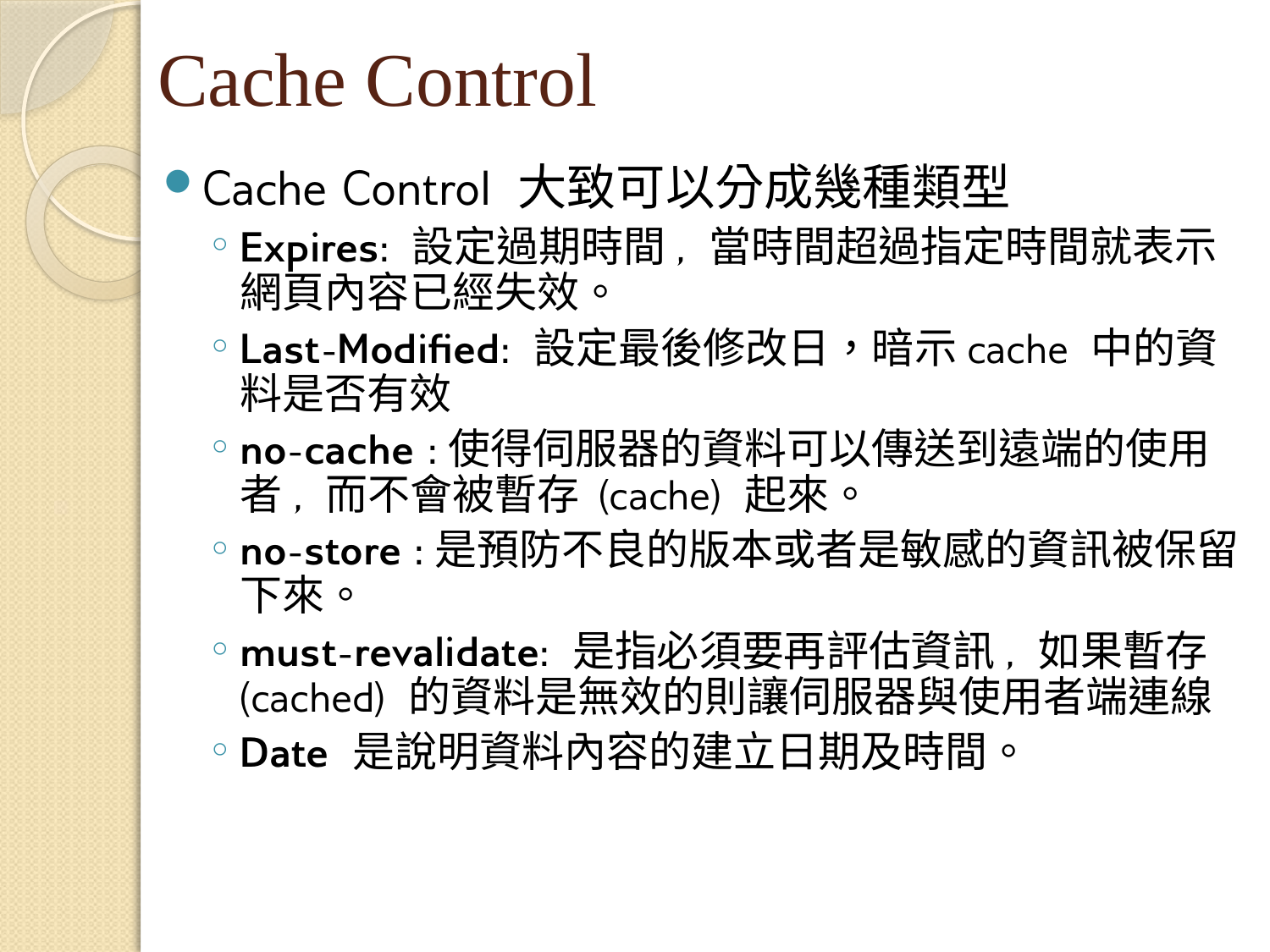

Cache Control
Cache Control 大致可以分成幾種類型
Expires: 設定過期時間, 當時間超過指定時間就表示網頁內容已經失效。
Last-Modified: 設定最後修改日，暗示cache 中的資料是否有效
no-cache :使得伺服器的資料可以傳送到遠端的使用者, 而不會被暫存 (cache) 起來。
no-store :是預防不良的版本或者是敏感的資訊被保留下來。
must-revalidate: 是指必須要再評估資訊, 如果暫存 (cached) 的資料是無效的則讓伺服器與使用者端連線
Date 是說明資料內容的建立日期及時間。